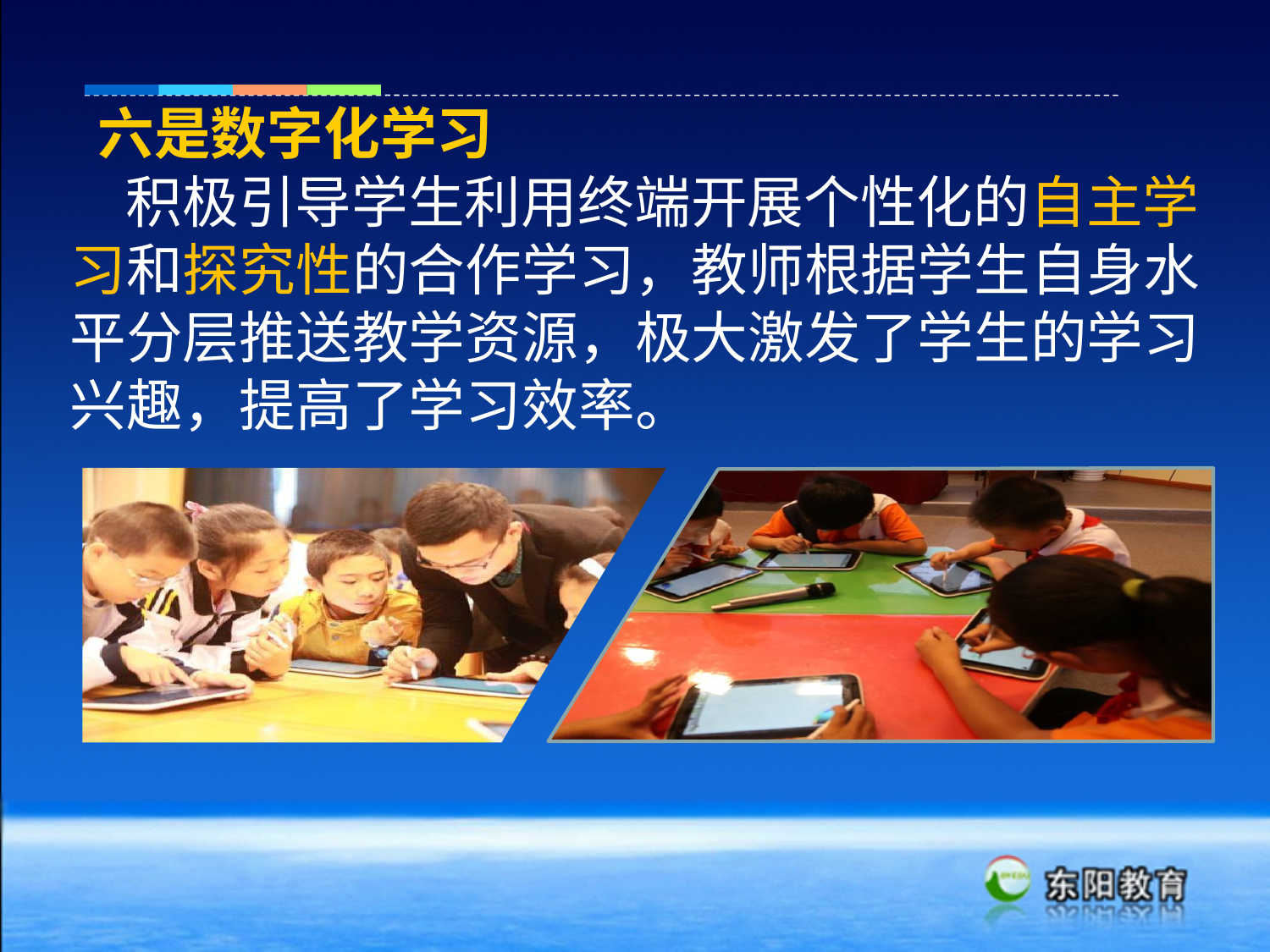

六是数字化学习
    积极引导学生利用终端开展个性化的自主学习和探究性的合作学习，教师根据学生自身水平分层推送教学资源，极大激发了学生的学习兴趣，提高了学习效率。